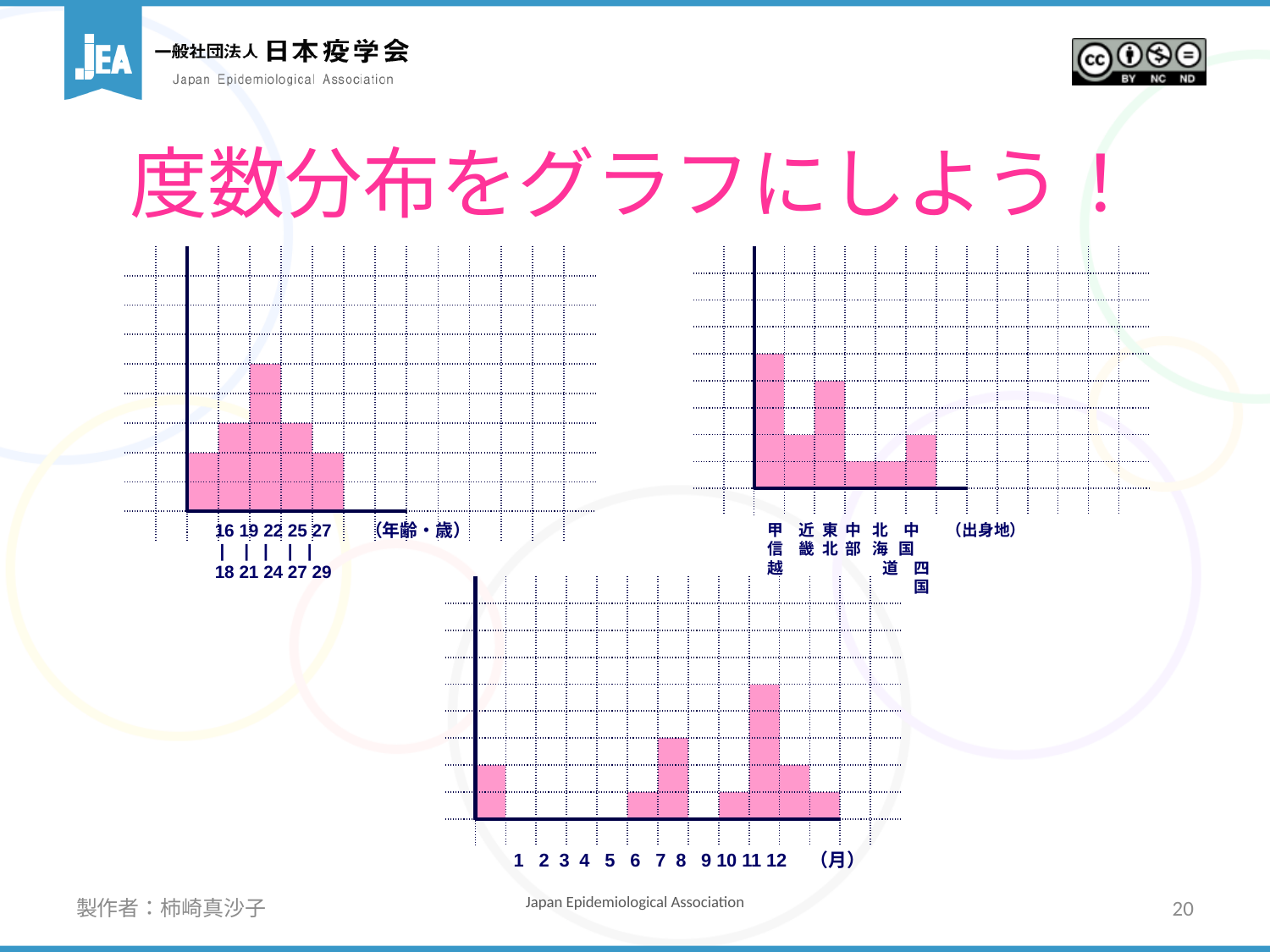

# 度数分布をグラフにしよう！
|  |  |  |  |  |  |  |  |  |  |  |  |  |  |  |
| --- | --- | --- | --- | --- | --- | --- | --- | --- | --- | --- | --- | --- | --- | --- |
|  |  |  |  |  |  |  |  |  |  |  |  |  |  |  |
|  |  |  |  |  |  |  |  |  |  |  |  |  |  |  |
|  |  |  |  |  |  |  |  |  |  |  |  |  |  |  |
|  |  |  |  |  |  |  |  |  |  |  |  |  |  |  |
|  |  |  |  |  |  |  |  |  |  |  |  |  |  |  |
|  |  |  |  |  |  |  |  |  |  |  |  |  |  |  |
|  |  |  |  |  |  |  |  |  |  |  |  |  |  |  |
|  |  |  |  |  |  |  |  |  |  |  |  |  |  |  |
|  |  |  |  |  |  |  |  |  |  |  |  |  |  |  |
|  |  |  |  |  |  |  |  |  |  |  |  |  |  |  |
| --- | --- | --- | --- | --- | --- | --- | --- | --- | --- | --- | --- | --- | --- | --- |
|  |  |  |  |  |  |  |  |  |  |  |  |  |  |  |
|  |  |  |  |  |  |  |  |  |  |  |  |  |  |  |
|  |  |  |  |  |  |  |  |  |  |  |  |  |  |  |
|  |  |  |  |  |  |  |  |  |  |  |  |  |  |  |
|  |  |  |  |  |  |  |  |  |  |  |  |  |  |  |
|  |  |  |  |  |  |  |  |  |  |  |  |  |  |  |
|  |  |  |  |  |  |  |  |  |  |  |  |  |  |  |
|  |  |  |  |  |  |  |  |  |  |  |  |  |  |  |
|  |  |  |  |  |  |  |  |  |  |  |  |  |  |  |
16 19 22 25 27      （年齢・歳）
 |    |   |    |   |
18 21 24 27 29
甲　近  東  中   北　中　   （出身地）
信　畿  北  部   海   国
越　　　　　　 道　四
　　　　　　　　　 国
|  |  |  |  |  |  |  |  |  |  |  |  |  |  |  |
| --- | --- | --- | --- | --- | --- | --- | --- | --- | --- | --- | --- | --- | --- | --- |
|  |  |  |  |  |  |  |  |  |  |  |  |  |  |  |
|  |  |  |  |  |  |  |  |  |  |  |  |  |  |  |
|  |  |  |  |  |  |  |  |  |  |  |  |  |  |  |
|  |  |  |  |  |  |  |  |  |  |  |  |  |  |  |
|  |  |  |  |  |  |  |  |  |  |  |  |  |  |  |
|  |  |  |  |  |  |  |  |  |  |  |  |  |  |  |
|  |  |  |  |  |  |  |  |  |  |  |  |  |  |  |
|  |  |  |  |  |  |  |  |  |  |  |  |  |  |  |
|  |  |  |  |  |  |  |  |  |  |  |  |  |  |  |
1   2  3  4   5   6   7  8   9 10 11 12　（月）
製作者：柿崎真沙子
20